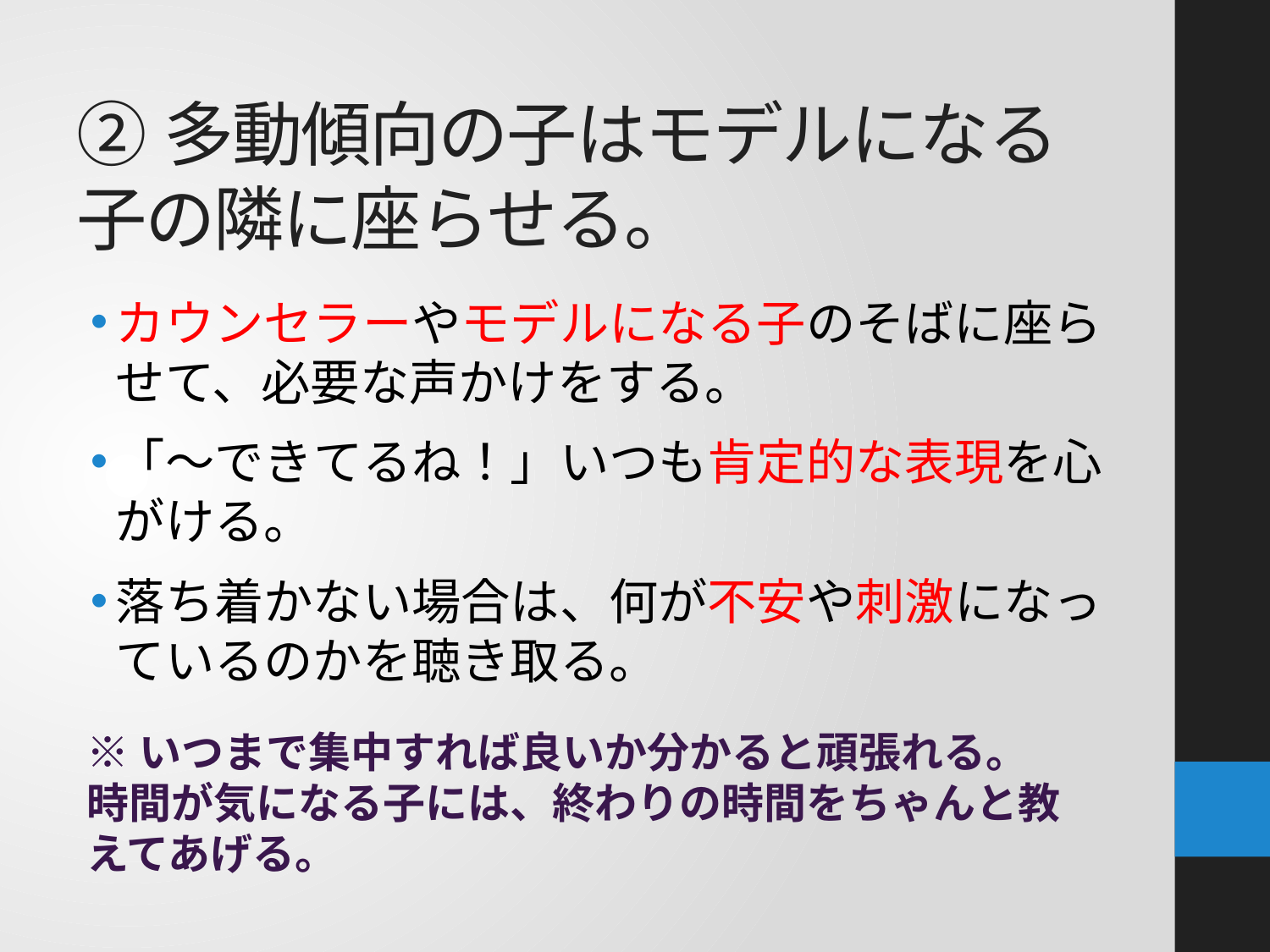

# ②多動傾向の子はモデルになる子の隣に座らせる。
カウンセラーやモデルになる子のそばに座らせて、必要な声かけをする。
「〜できてるね！」いつも肯定的な表現を心がける。
落ち着かない場合は、何が不安や刺激になっているのかを聴き取る。
※いつまで集中すれば良いか分かると頑張れる。時間が気になる子には、終わりの時間をちゃんと教えてあげる。